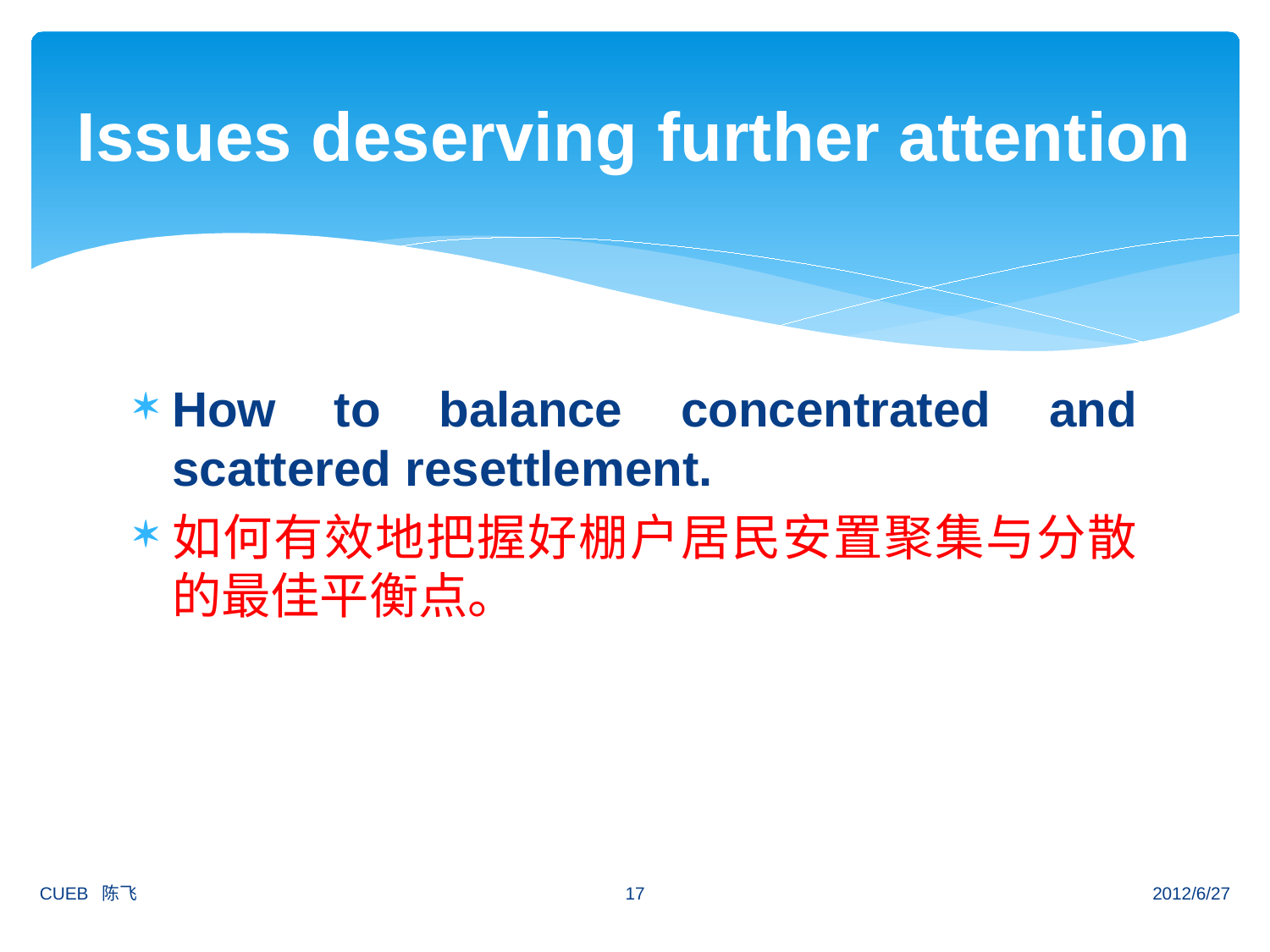

# Issues deserving further attention
How to balance concentrated and scattered resettlement.
如何有效地把握好棚户居民安置聚集与分散的最佳平衡点。
17
CUEB  陈飞
2012/6/27